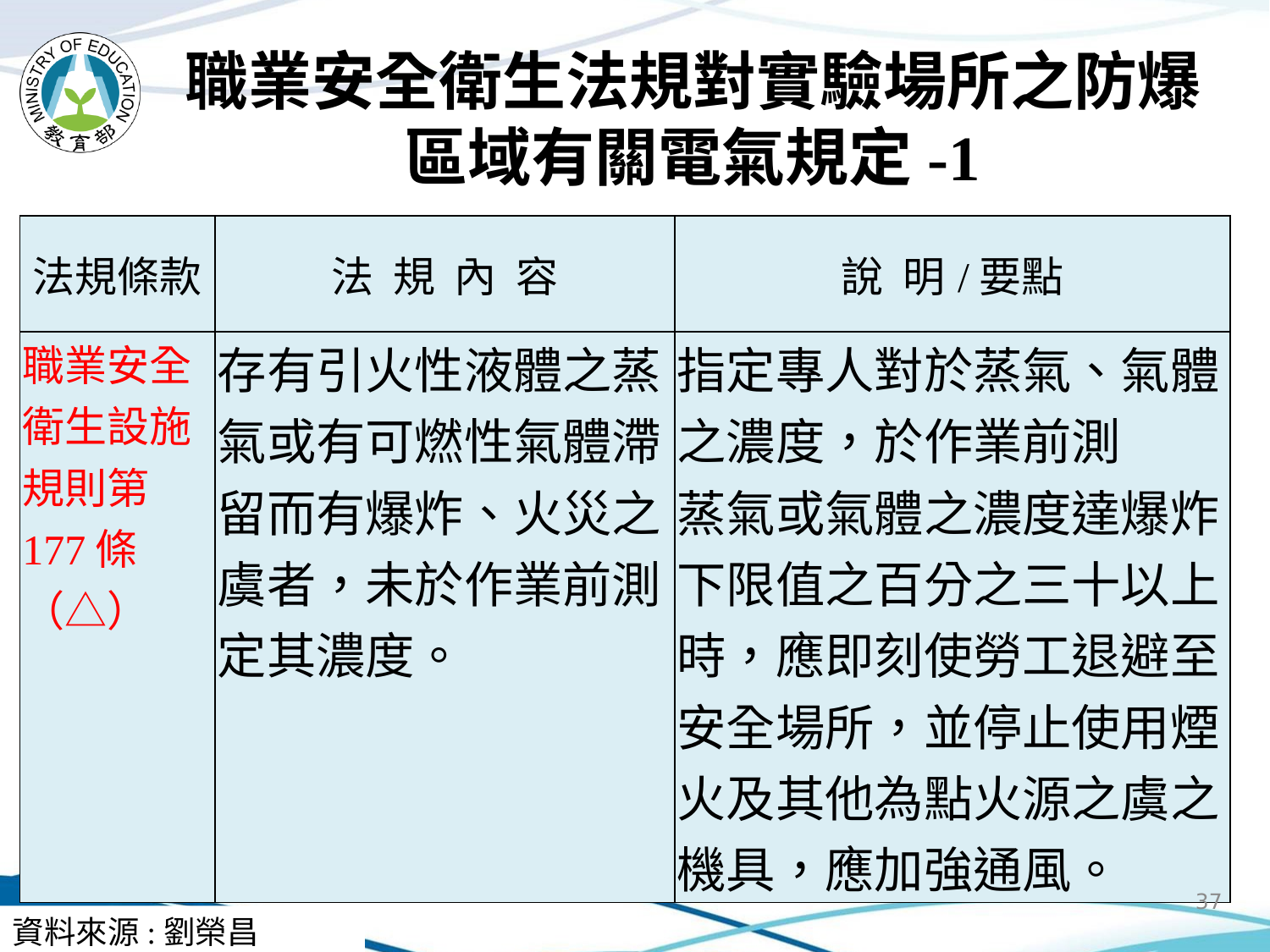

# 職業安全衛生法規對實驗場所之防爆區域有關電氣規定-1
| 法規條款 | 法 規 內 容 | 說 明/要點 |
| --- | --- | --- |
| 職業安全衛生設施規則第177條（△） | 存有引火性液體之蒸氣或有可燃性氣體滯留而有爆炸、火災之虞者，未於作業前測定其濃度。 | 指定專人對於蒸氣、氣體之濃度，於作業前測 蒸氣或氣體之濃度達爆炸下限值之百分之三十以上時，應即刻使勞工退避至安全場所，並停止使用煙火及其他為點火源之虞之機具，應加強通風。 |
37
資料來源:劉榮昌